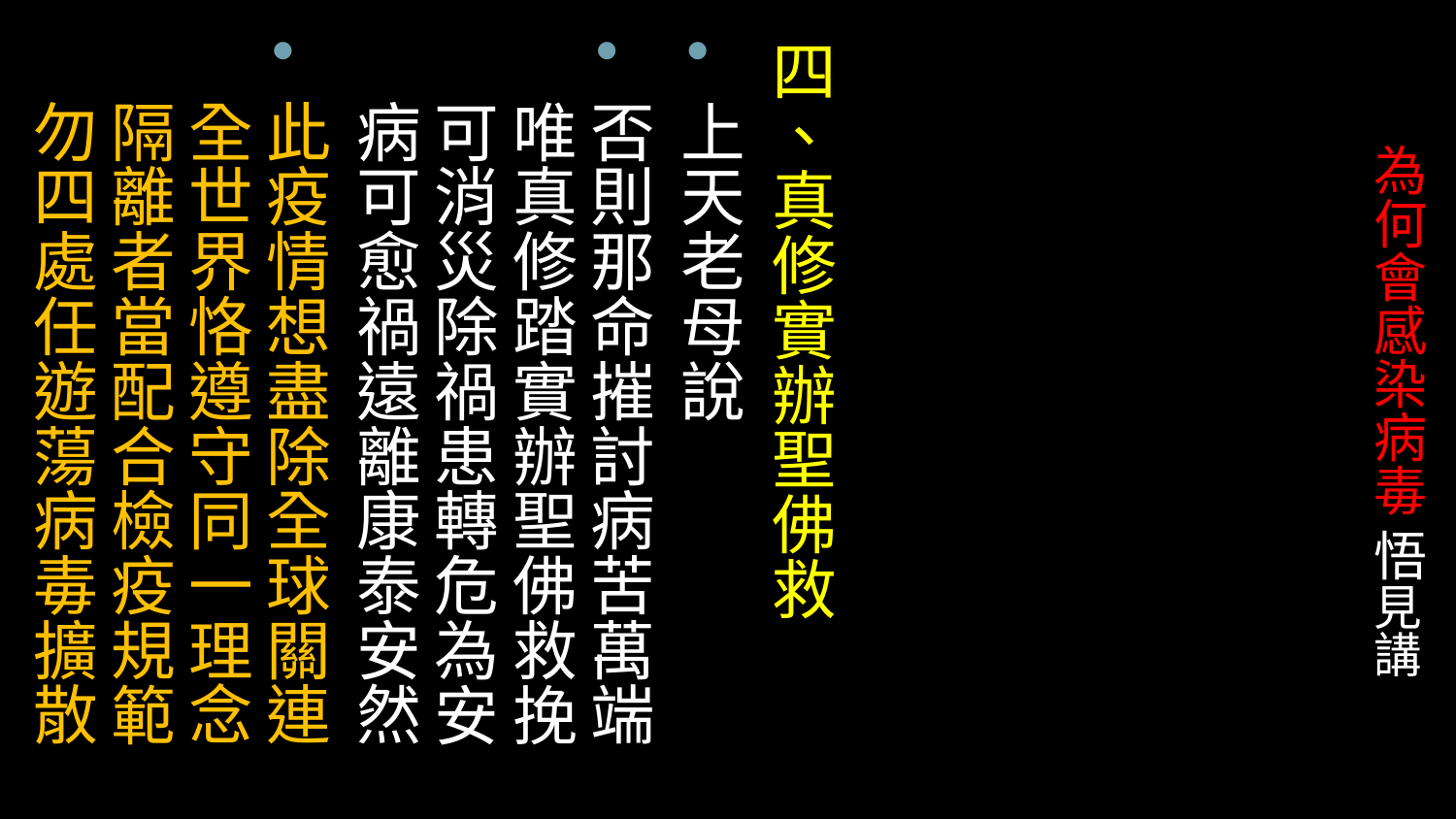

四、真修實辦聖佛救
上天老母說
否則那命摧討病苦萬端唯真修踏實辦聖佛救挽可消災除禍患轉危為安病可愈禍遠離康泰安然
此疫情想盡除全球關連全世界恪遵守同一理念隔離者當配合檢疫規範勿四處任遊蕩病毒擴散
# 為何會感染病毒 悟見講